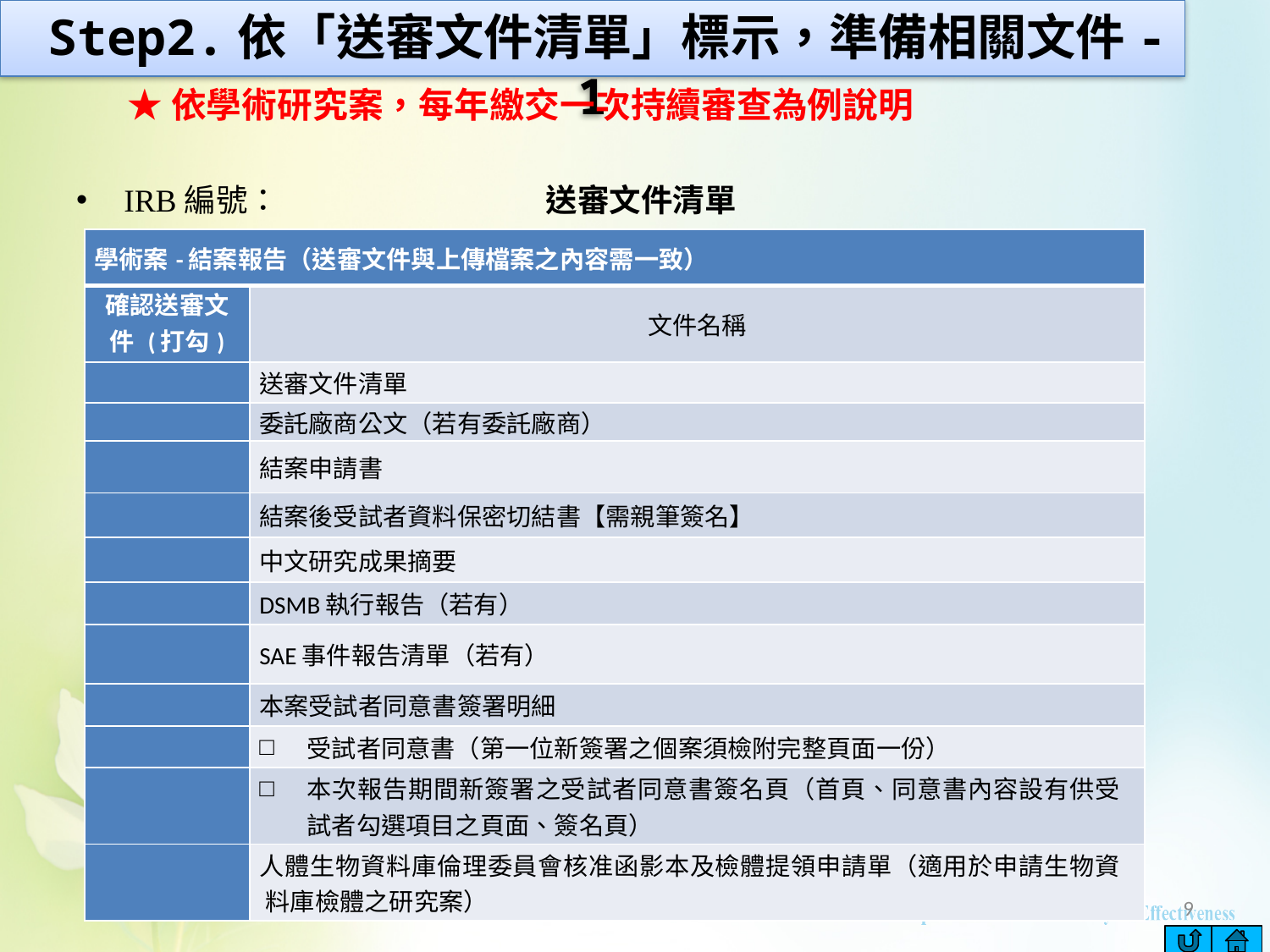

# Step2.依「送審文件清單」標示，準備相關文件-1
★依學術研究案，每年繳交一次持續審查為例說明
IRB編號：                                     送審文件清單

| 學術案-結案報告（送審文件與上傳檔案之內容需一致） |  |
| --- | --- |
| 確認送審文件 (打勾) | 文件名稱 |
|  | 送審文件清單 |
|  | 委託廠商公文（若有委託廠商） |
|  | 結案申請書 |
|  | 結案後受試者資料保密切結書【需親筆簽名】 |
|  | 中文研究成果摘要 |
|  | DSMB執行報告（若有） |
|  | SAE事件報告清單（若有） |
|  | 本案受試者同意書簽署明細 |
|  | 受試者同意書（第一位新簽署之個案須檢附完整頁面一份） |
|  | 本次報告期間新簽署之受試者同意書簽名頁（首頁、同意書內容設有供受試者勾選項目之頁面、簽名頁） |
|  | 人體生物資料庫倫理委員會核准函影本及檢體提領申請單（適用於申請生物資料庫檢體之研究案） |
9